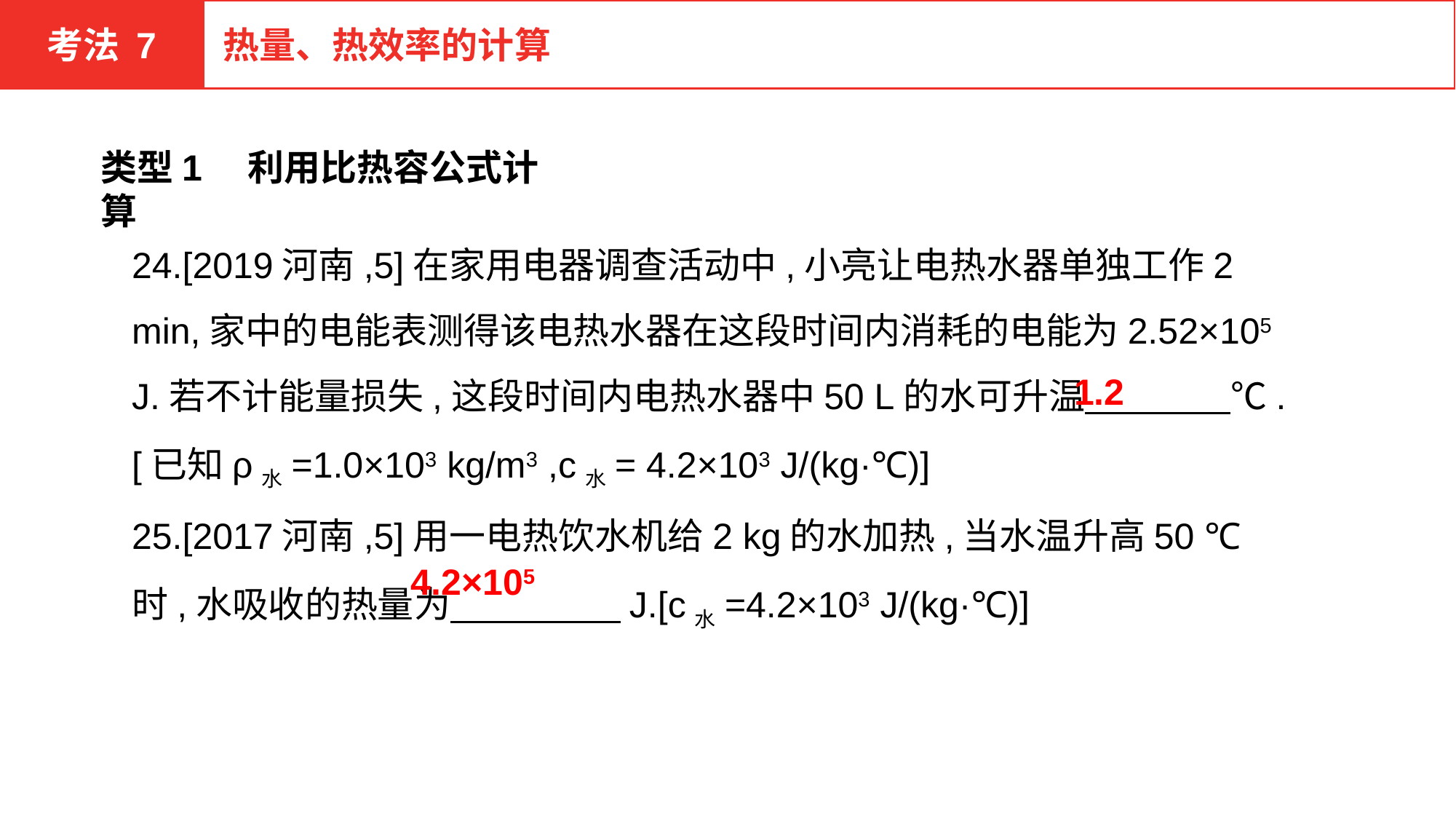

考法 7
热量、热效率的计算
类型1　利用比热容公式计算
24.[2019河南,5]在家用电器调查活动中,小亮让电热水器单独工作2 min,家中的电能表测得该电热水器在这段时间内消耗的电能为2.52×105 J.若不计能量损失,这段时间内电热水器中50 L的水可升温　　　　℃.[已知ρ水=1.0×103 kg/m3 ,c水= 4.2×103 J/(kg·℃)]
25.[2017河南,5]用一电热饮水机给2 kg的水加热,当水温升高50 ℃时,水吸收的热量为　　　　   J.[c水=4.2×103 J/(kg·℃)]
1.2
4.2×105